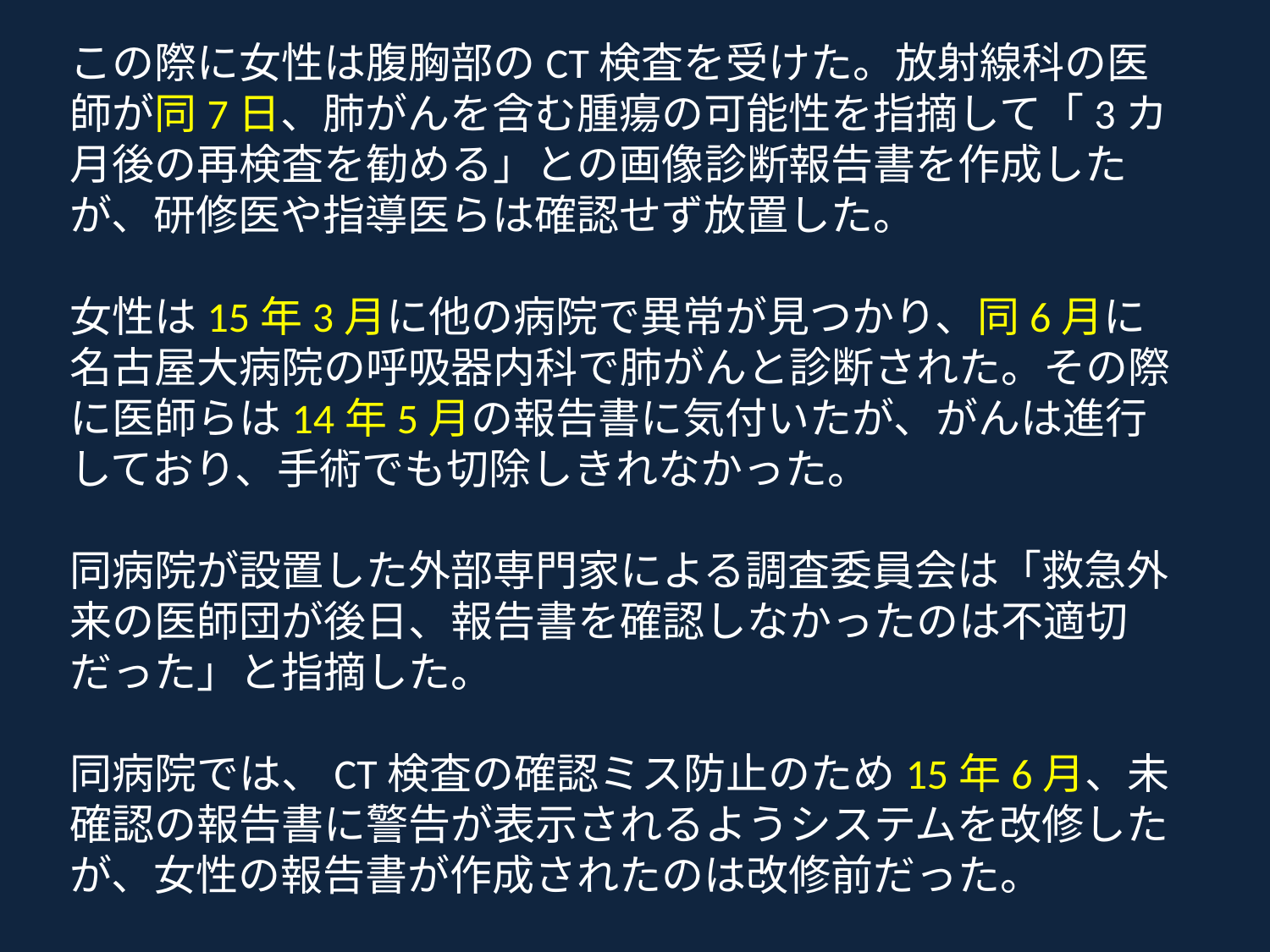

この際に女性は腹胸部のCT検査を受けた。放射線科の医師が同7日、肺がんを含む腫瘍の可能性を指摘して「3カ月後の再検査を勧める」との画像診断報告書を作成したが、研修医や指導医らは確認せず放置した。

女性は15年3月に他の病院で異常が見つかり、同6月に名古屋大病院の呼吸器内科で肺がんと診断された。その際に医師らは14年5月の報告書に気付いたが、がんは進行しており、手術でも切除しきれなかった。

同病院が設置した外部専門家による調査委員会は「救急外来の医師団が後日、報告書を確認しなかったのは不適切だった」と指摘した。

同病院では、CT検査の確認ミス防止のため15年6月、未確認の報告書に警告が表示されるようシステムを改修したが、女性の報告書が作成されたのは改修前だった。